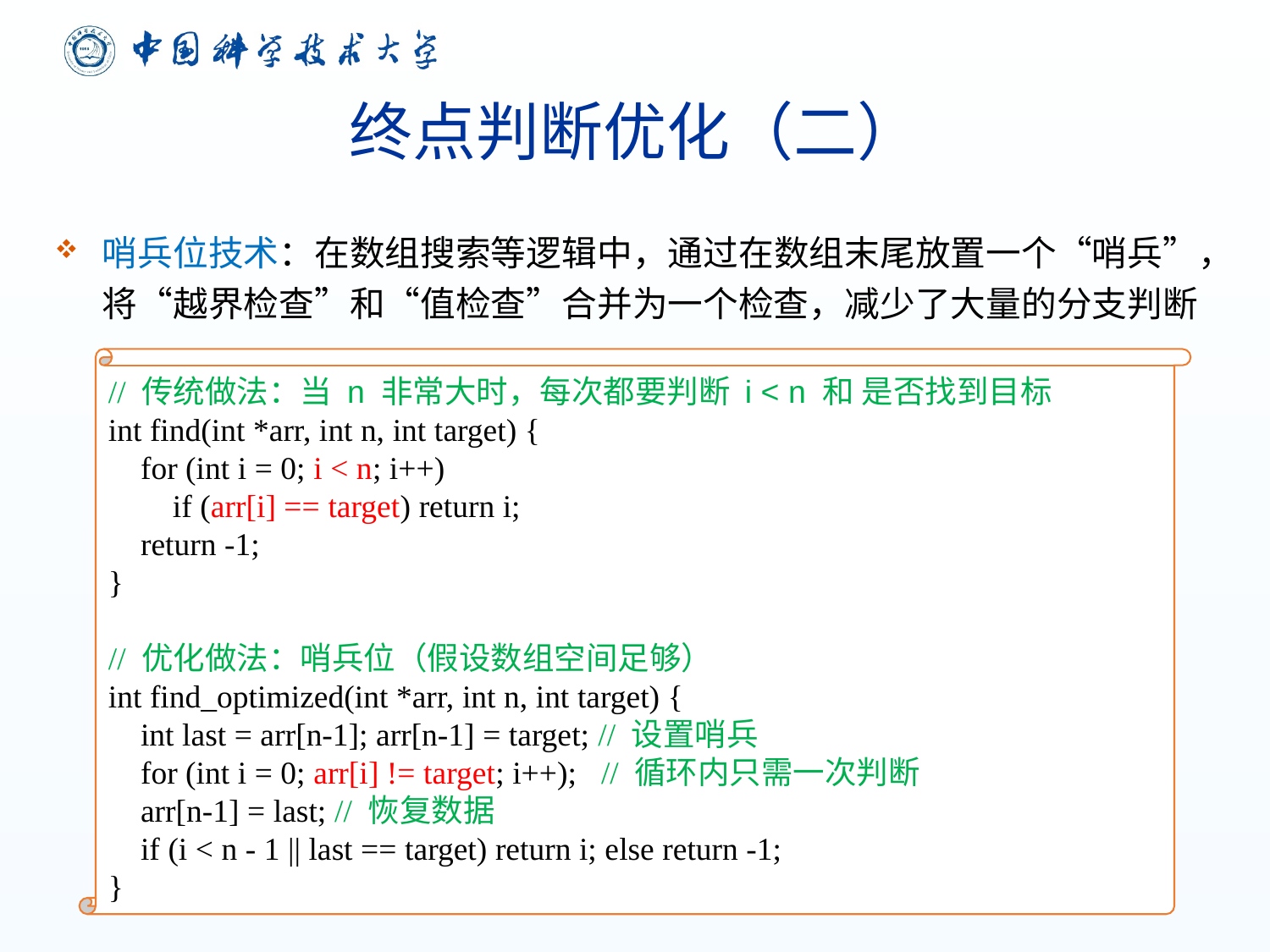

# 终点判断优化（二）
哨兵位技术：在数组搜索等逻辑中，通过在数组末尾放置一个“哨兵”，将“越界检查”和“值检查”合并为一个检查，减少了大量的分支判断

// 传统做法：当 n 非常大时，每次都要判断 i < n 和 是否找到目标
int find(int *arr, int n, int target) {
    for (int i = 0; i < n; i++)
        if (arr[i] == target) return i;
    return -1;
}

// 优化做法：哨兵位（假设数组空间足够）
int find_optimized(int *arr, int n, int target) {
    int last = arr[n-1]; arr[n-1] = target; // 设置哨兵
    for (int i = 0; arr[i] != target; i++);   // 循环内只需一次判断
    arr[n-1] = last; // 恢复数据
    if (i < n - 1 || last == target) return i; else return -1;
}